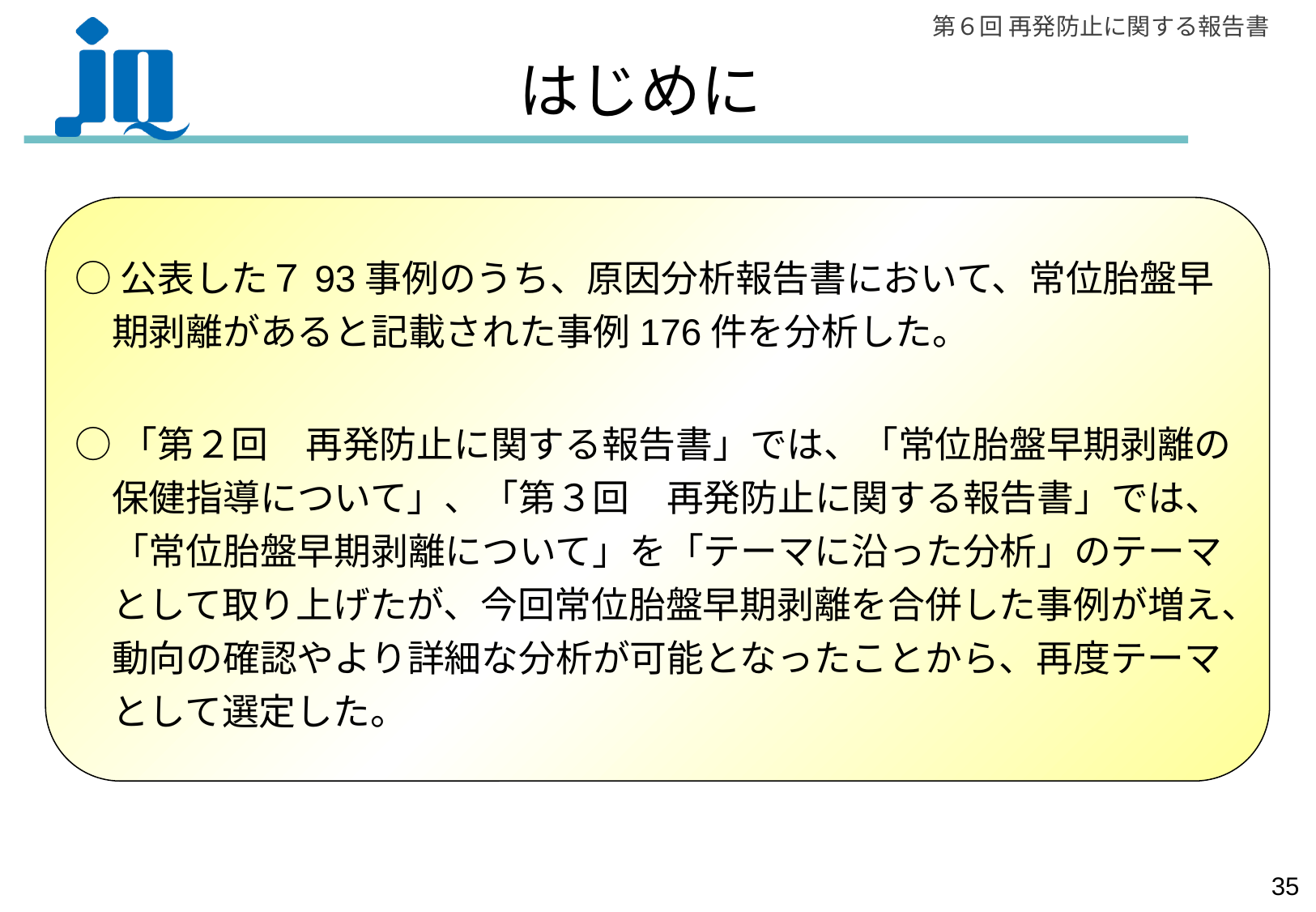

# はじめに
○公表した７93事例のうち、原因分析報告書において、常位胎盤早期剥離があると記載された事例176件を分析した。

○「第２回　再発防止に関する報告書」では、「常位胎盤早期剥離の保健指導について」、「第３回　再発防止に関する報告書」では、「常位胎盤早期剥離について」を「テーマに沿った分析」のテーマとして取り上げたが、今回常位胎盤早期剥離を合併した事例が増え、動向の確認やより詳細な分析が可能となったことから、再度テーマとして選定した。
35